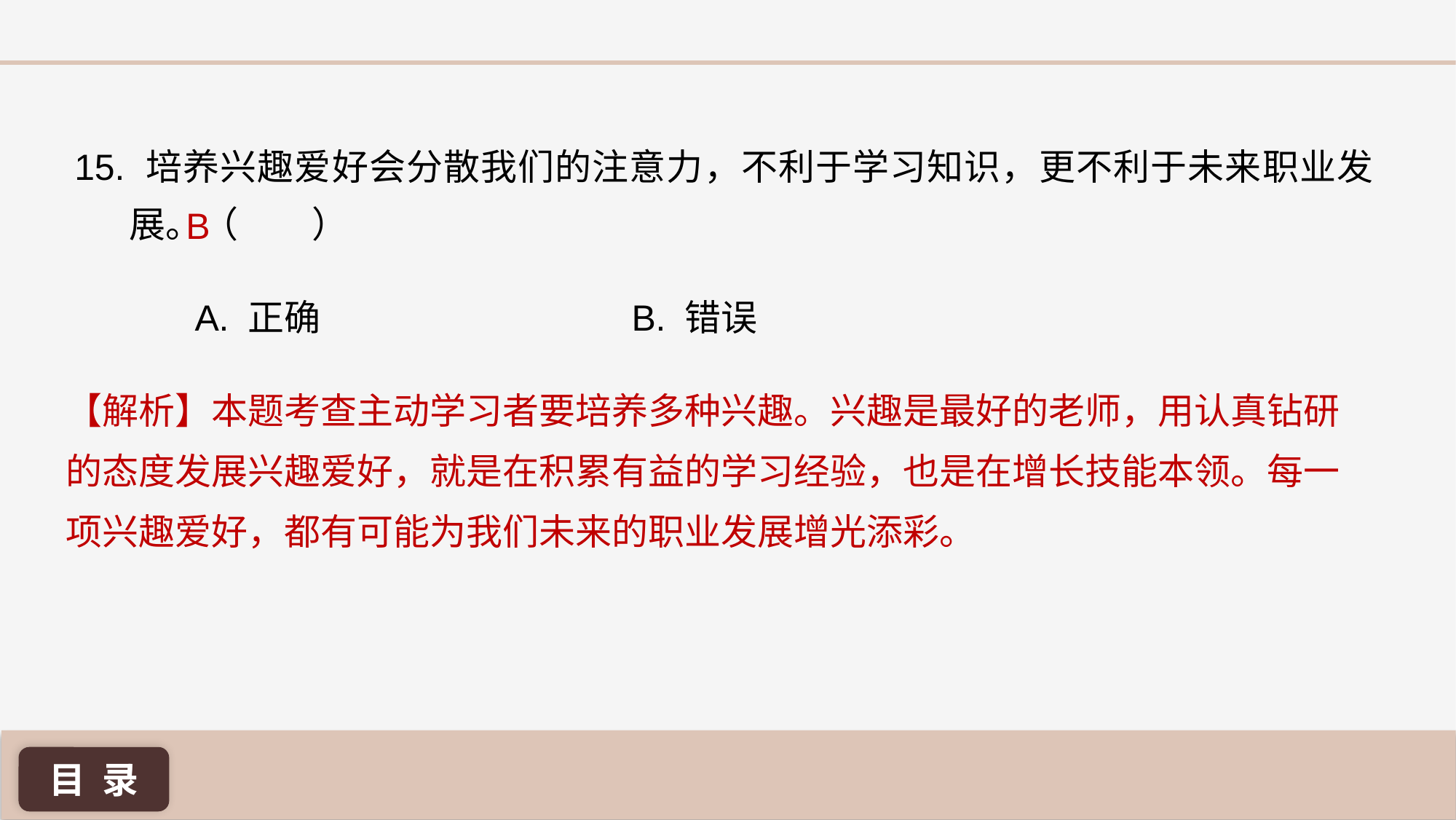

15. 培养兴趣爱好会分散我们的注意力，不利于学习知识，更不利于未来职业发展。（         ）
B
A. 正确 			B. 错误
【解析】本题考查主动学习者要培养多种兴趣。兴趣是最好的老师，用认真钻研的态度发展兴趣爱好，就是在积累有益的学习经验，也是在增长技能本领。每一项兴趣爱好，都有可能为我们未来的职业发展增光添彩。